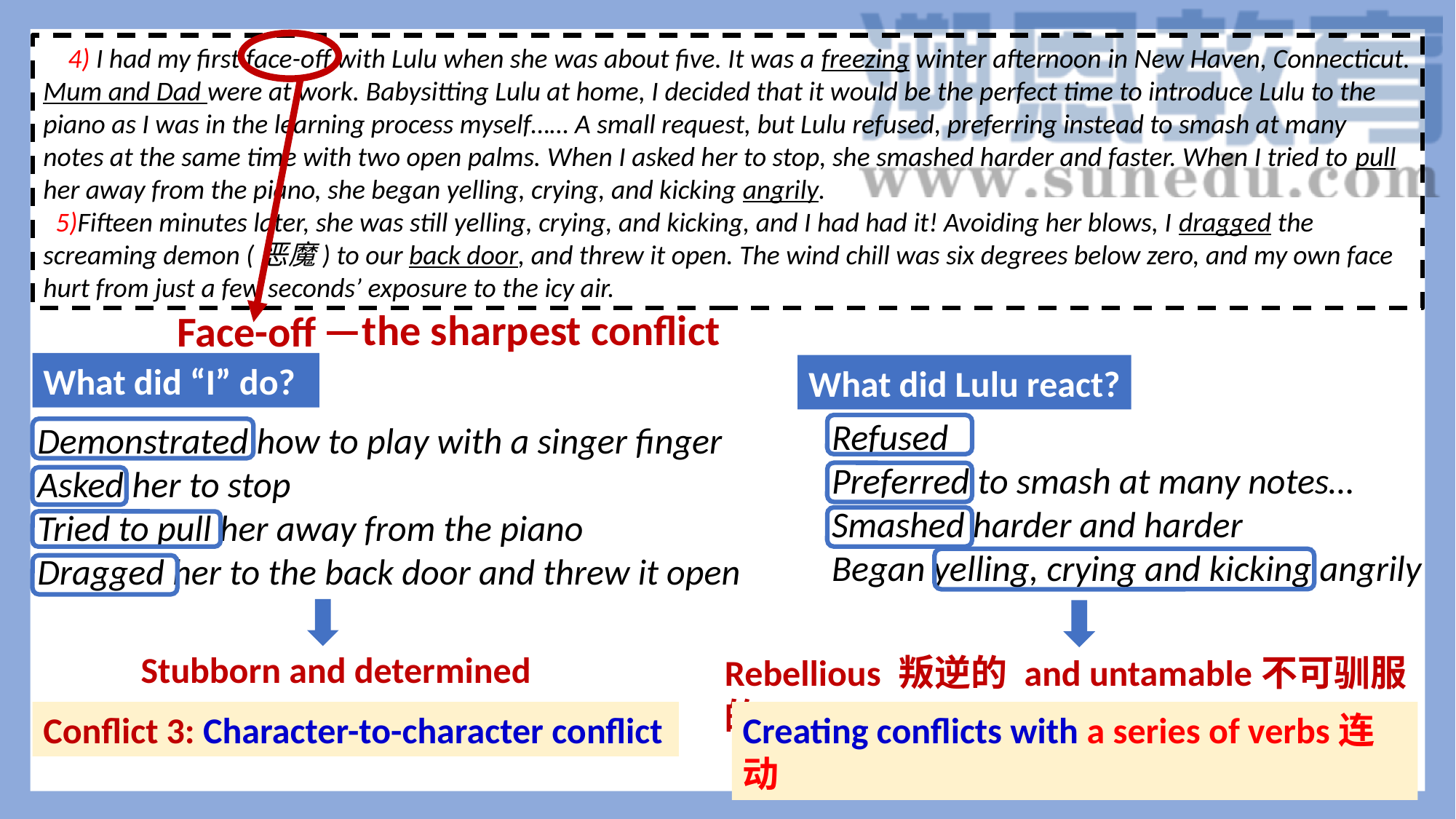

4) I had my first face-off with Lulu when she was about five. It was a freezing winter afternoon in New Haven, Connecticut. Mum and Dad were at work. Babysitting Lulu at home, I decided that it would be the perfect time to introduce Lulu to the piano as I was in the learning process myself…… A small request, but Lulu refused, preferring instead to smash at many notes at the same time with two open palms. When I asked her to stop, she smashed harder and faster. When I tried to pull her away from the piano, she began yelling, crying, and kicking angrily.
  5)Fifteen minutes later, she was still yelling, crying, and kicking, and I had had it! Avoiding her blows, I dragged the screaming demon (恶魔) to our back door, and threw it open. The wind chill was six degrees below zero, and my own face hurt from just a few seconds’ exposure to the icy air.
—the sharpest conflict
Face-off
What did “I” do?
What did Lulu react?
Refused
Preferred to smash at many notes…
Smashed harder and harder
Began yelling, crying and kicking angrily
Demonstrated how to play with a singer finger
Asked her to stop
Tried to pull her away from the piano
Dragged her to the back door and threw it open

Stubborn and determined
Rebellious 叛逆的 and untamable不可驯服的
Conflict 3: Character-to-character conflict
Creating conflicts with a series of verbs连动